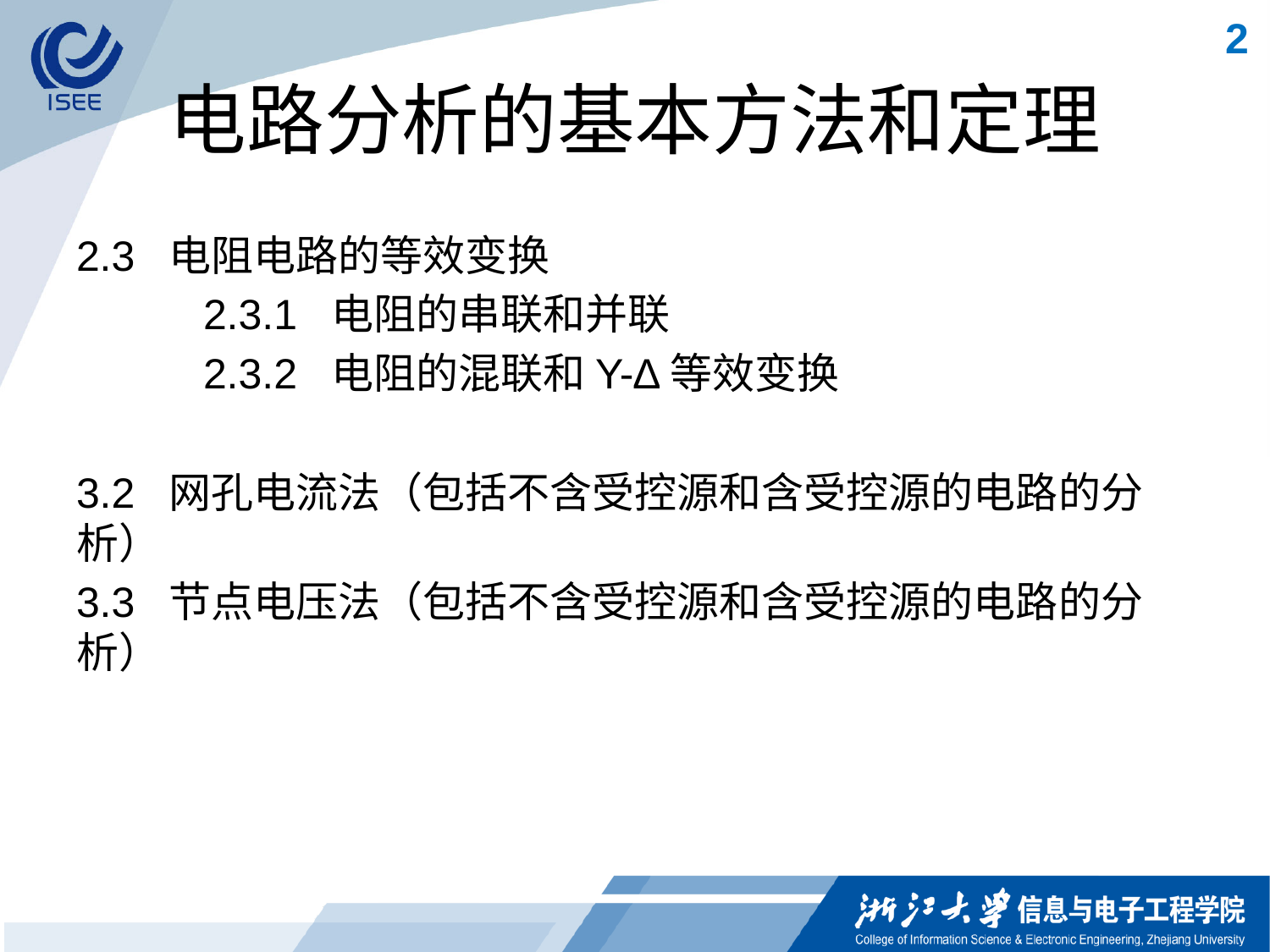

2
# 电路分析的基本方法和定理
2.3  电阻电路的等效变换
	2.3.1  电阻的串联和并联
	2.3.2  电阻的混联和Y-∆等效变换

3.2  网孔电流法（包括不含受控源和含受控源的电路的分析）
3.3  节点电压法（包括不含受控源和含受控源的电路的分析）